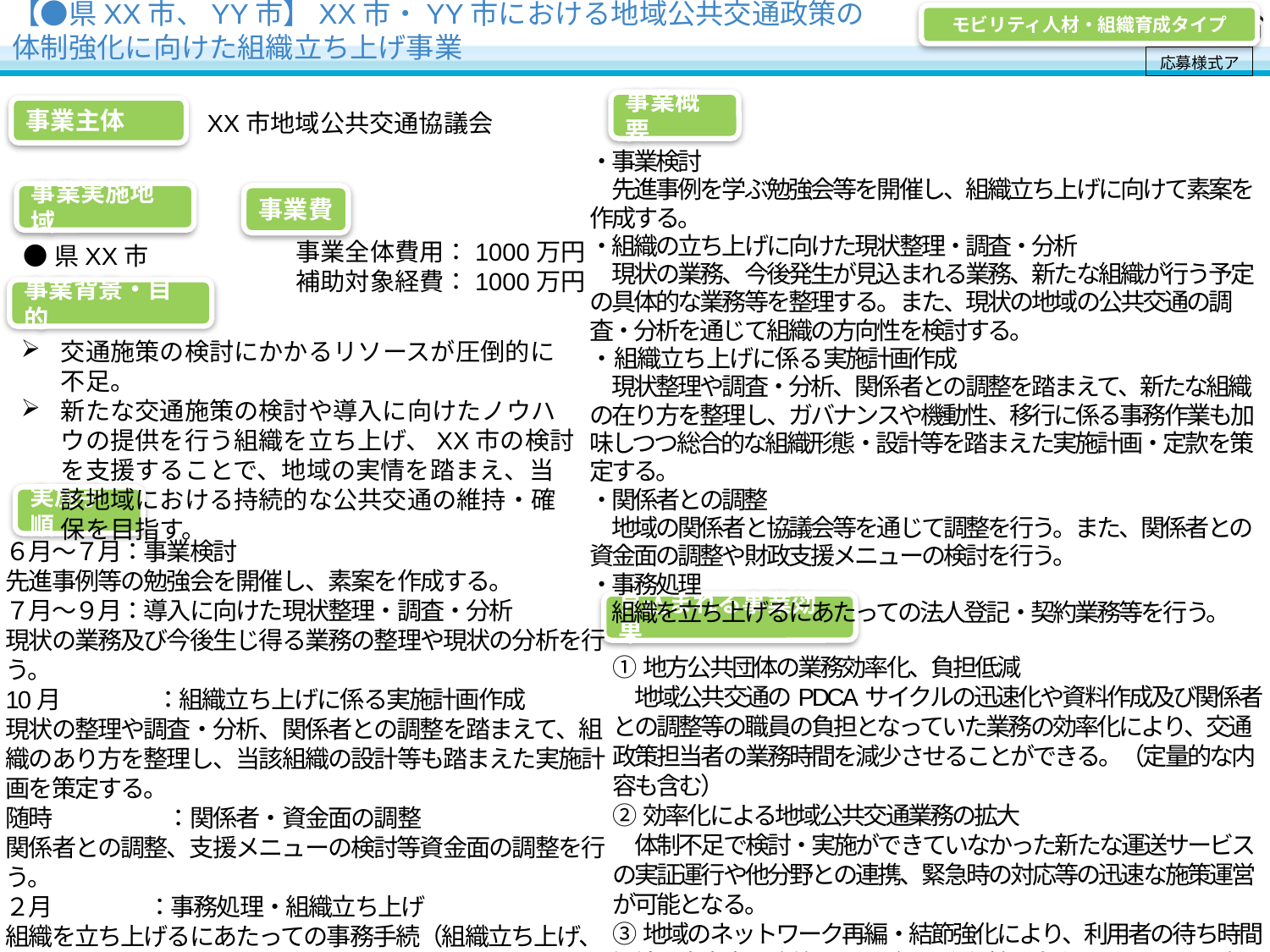

【●県XX市、YY市】XX市・YY市における地域公共交通政策の
体制強化に向けた組織立ち上げ事業
モビリティ人材・組織育成タイプ
応募様式ア
事業概要
事業主体
XX市地域公共交通協議会
・事業検討
　先進事例を学ぶ勉強会等を開催し、組織立ち上げに向けて素案を作成する。
・組織の立ち上げに向けた現状整理・調査・分析
　現状の業務、今後発生が見込まれる業務、新たな組織が行う予定の具体的な業務等を整理する。また、現状の地域の公共交通の調査・分析を通じて組織の方向性を検討する。
・組織立ち上げに係る実施計画作成
　現状整理や調査・分析、関係者との調整を踏まえて、新たな組織の在り方を整理し、ガバナンスや機動性、移行に係る事務作業も加味しつつ総合的な組織形態・設計等を踏まえた実施計画・定款を策定する。
・関係者との調整
　地域の関係者と協議会等を通じて調整を行う。また、関係者との資金面の調整や財政支援メニューの検討を行う。
・事務処理
　組織を立ち上げるにあたっての法人登記・契約業務等を行う。
事業実施地域
事業費
事業全体費用：1000万円
補助対象経費：1000万円
●県XX市
事業背景・目的
交通施策の検討にかかるリソースが圧倒的に不足。
新たな交通施策の検討や導入に向けたノウハウの提供を行う組織を立ち上げ、XX市の検討を支援することで、地域の実情を踏まえ、当該地域における持続的な公共交通の維持・確保を目指す。
実施手順
６月～７月：事業検討
先進事例等の勉強会を開催し、素案を作成する。
７月～９月：導入に向けた現状整理・調査・分析
現状の業務及び今後生じ得る業務の整理や現状の分析を行う。
10月　　　　 ：組織立ち上げに係る実施計画作成
現状の整理や調査・分析、関係者との調整を踏まえて、組織のあり方を整理し、当該組織の設計等も踏まえた実施計画を策定する。
随時　　　　　：関係者・資金面の調整
関係者との調整、支援メニューの検討等資金面の調整を行う。
２月　　　 　：事務処理・組織立ち上げ
組織を立ち上げるにあたっての事務手続（組織立ち上げ、補助金に係る申請等）を行い、２月下旬に新たな外部組織を立ち上げ、運営を開始。
見込まれる事業効果
①地方公共団体の業務効率化、負担低減
　地域公共交通のPDCAサイクルの迅速化や資料作成及び関係者との調整等の職員の負担となっていた業務の効率化により、交通政策担当者の業務時間を減少させることができる。（定量的な内容も含む）
②効率化による地域公共交通業務の拡大
　体制不足で検討・実施ができていなかった新たな運送サービスの実証運行や他分野との連携、緊急時の対応等の迅速な施策運営が可能となる。
③地域のネットワーク再編・結節強化により、利用者の待ち時間短縮や実車率の改善につながり、利便性の向上を見込むことができる。